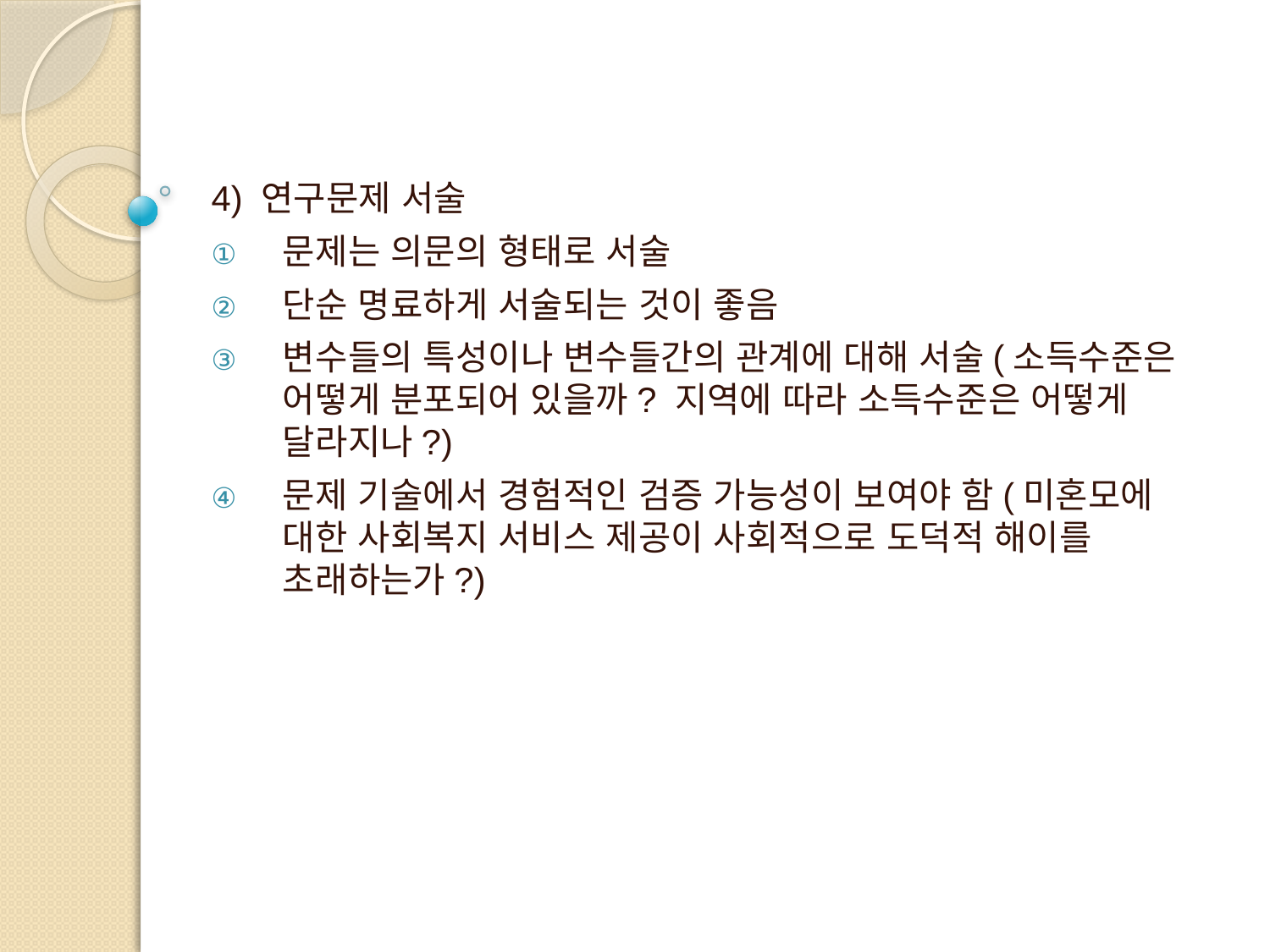

4) 연구문제 서술
문제는 의문의 형태로 서술
단순 명료하게 서술되는 것이 좋음
변수들의 특성이나 변수들간의 관계에 대해 서술(소득수준은 어떻게 분포되어 있을까? 지역에 따라 소득수준은 어떻게 달라지나?)
문제 기술에서 경험적인 검증 가능성이 보여야 함(미혼모에 대한 사회복지 서비스 제공이 사회적으로 도덕적 해이를 초래하는가?)